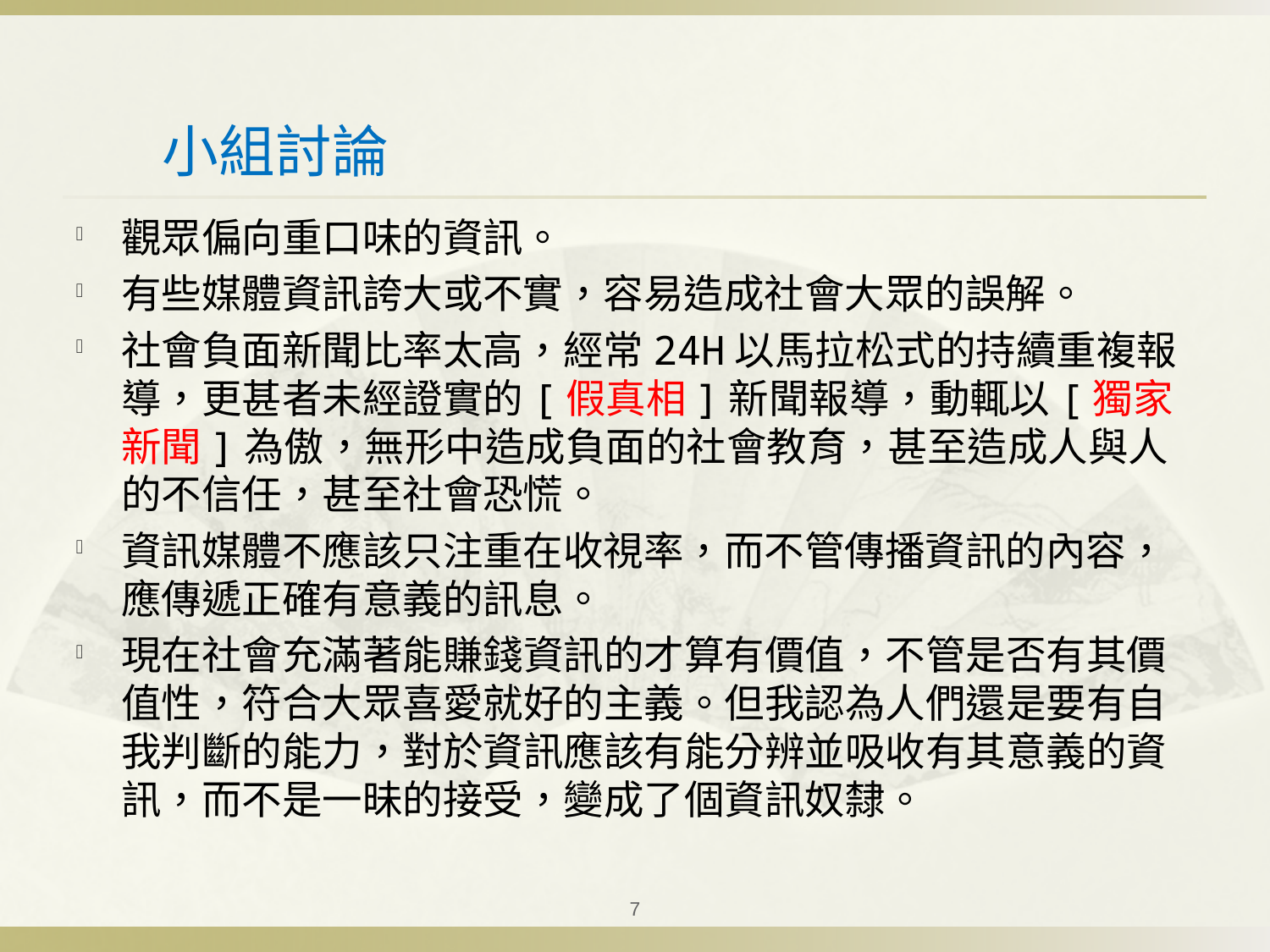

# 小組討論
觀眾偏向重口味的資訊。
有些媒體資訊誇大或不實，容易造成社會大眾的誤解。
社會負面新聞比率太高，經常24H以馬拉松式的持續重複報導，更甚者未經證實的[假真相]新聞報導，動輒以[獨家新聞]為傲，無形中造成負面的社會教育，甚至造成人與人的不信任，甚至社會恐慌。
資訊媒體不應該只注重在收視率，而不管傳播資訊的內容，應傳遞正確有意義的訊息。
現在社會充滿著能賺錢資訊的才算有價值，不管是否有其價值性，符合大眾喜愛就好的主義。但我認為人們還是要有自我判斷的能力，對於資訊應該有能分辨並吸收有其意義的資訊，而不是一昧的接受，變成了個資訊奴隸。

7